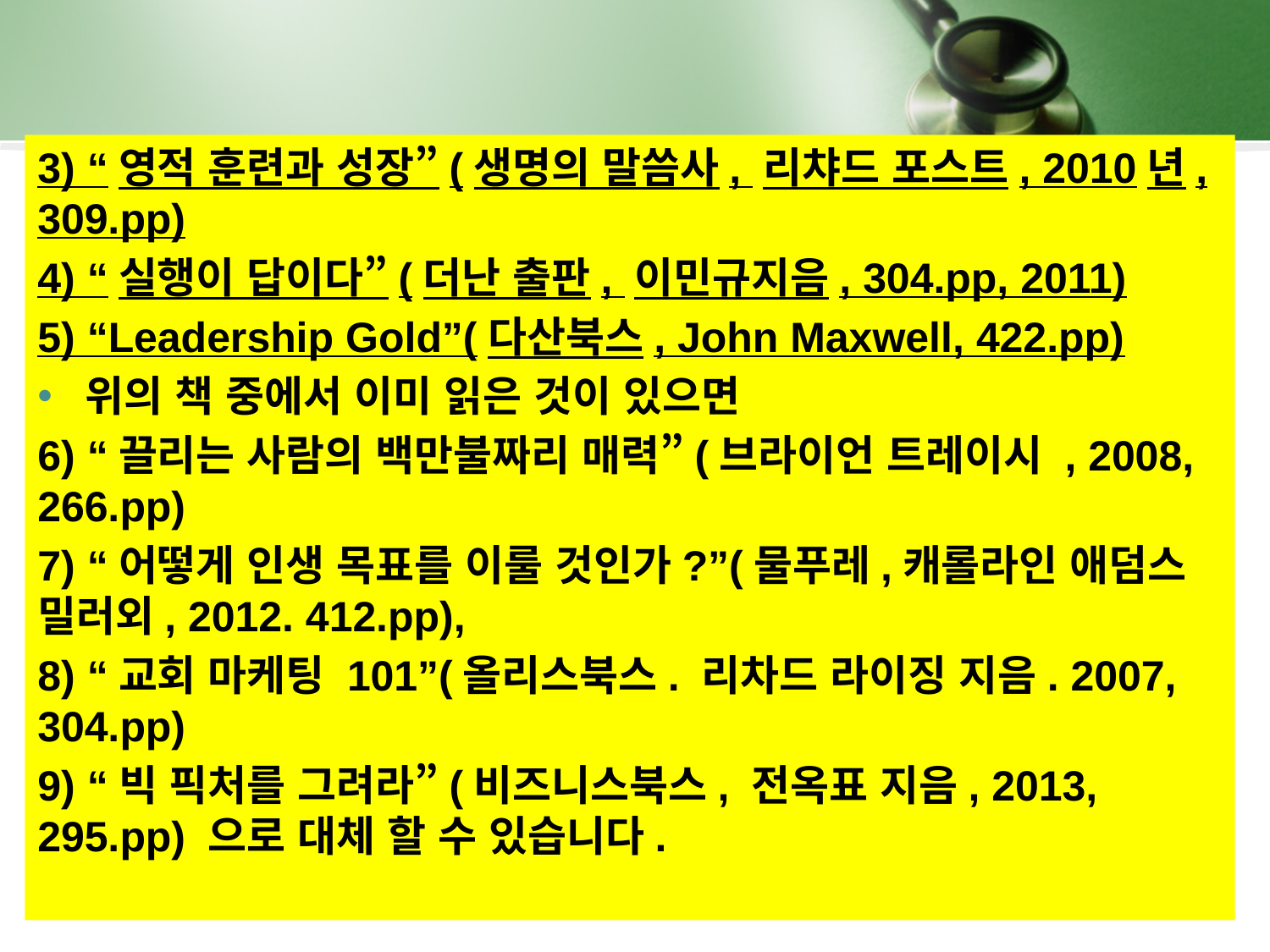

3) “영적 훈련과 성장”(생명의 말씀사, 리챠드 포스트, 2010년, 309.pp)
4) “실행이 답이다”(더난 출판, 이민규지음, 304.pp, 2011)
5) “Leadership Gold”(다산북스, John Maxwell, 422.pp)
위의 책 중에서 이미 읽은 것이 있으면
6) “끌리는 사람의 백만불짜리 매력”(브라이언 트레이시 , 2008, 266.pp)
7) “어떻게 인생 목표를 이룰 것인가?”(물푸레,캐롤라인 애덤스 밀러외, 2012. 412.pp),
8) “교회 마케팅 101”(올리스북스. 리차드 라이징 지음. 2007, 304.pp)
9) “빅 픽처를 그려라”(비즈니스북스, 전옥표 지음, 2013, 295.pp) 으로 대체 할 수 있습니다.